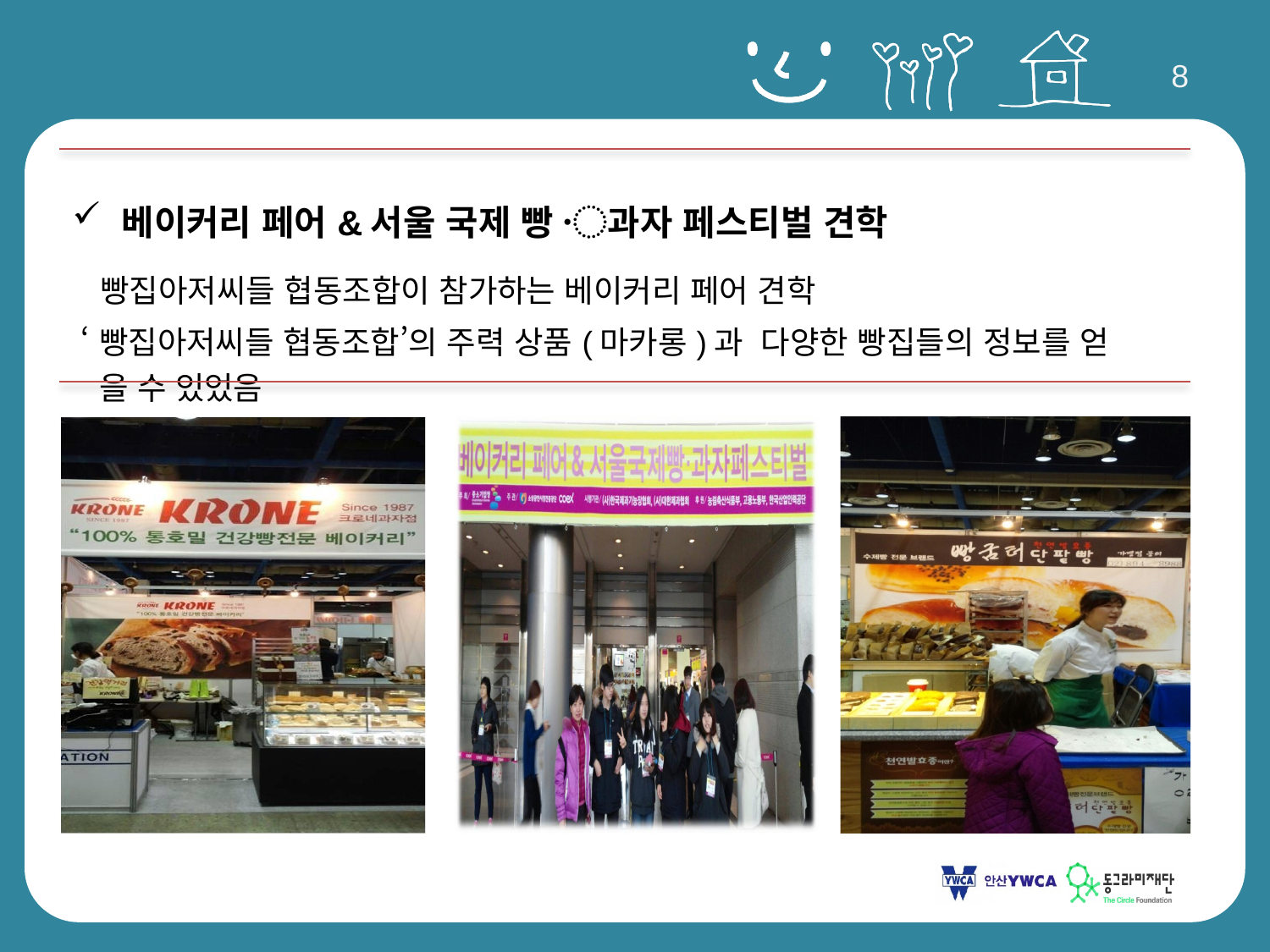

| 베이커리 페어&서울 국제 빵 〮과자 페스티벌 견학 빵집아저씨들 협동조합이 참가하는 베이커리 페어 견학 ‘빵집아저씨들 협동조합’의 주력 상품(마카롱)과 다양한 빵집들의 정보를 얻 을 수 있었음 |
| --- |

∙